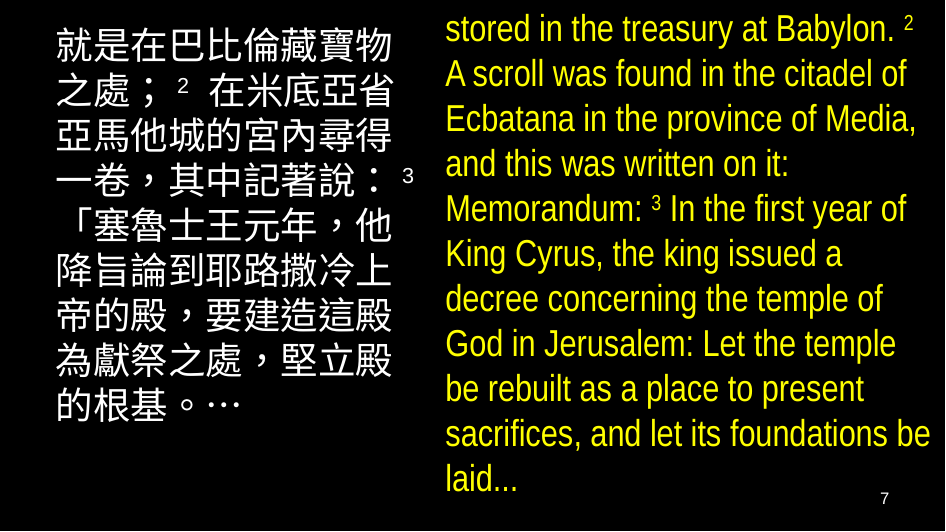

stored in the treasury at Babylon. 2 A scroll was found in the citadel of Ecbatana in the province of Media, and this was written on it: Memorandum: 3 In the first year of King Cyrus, the king issued a decree concerning the temple of God in Jerusalem: Let the temple be rebuilt as a place to present sacrifices, and let its foundations be laid...
就是在巴比倫藏寶物之處；2 在米底亞省亞馬他城的宮內尋得一卷，其中記著說：3 「塞魯士王元年，他降旨論到耶路撒冷上帝的殿，要建造這殿為獻祭之處，堅立殿的根基。…
7